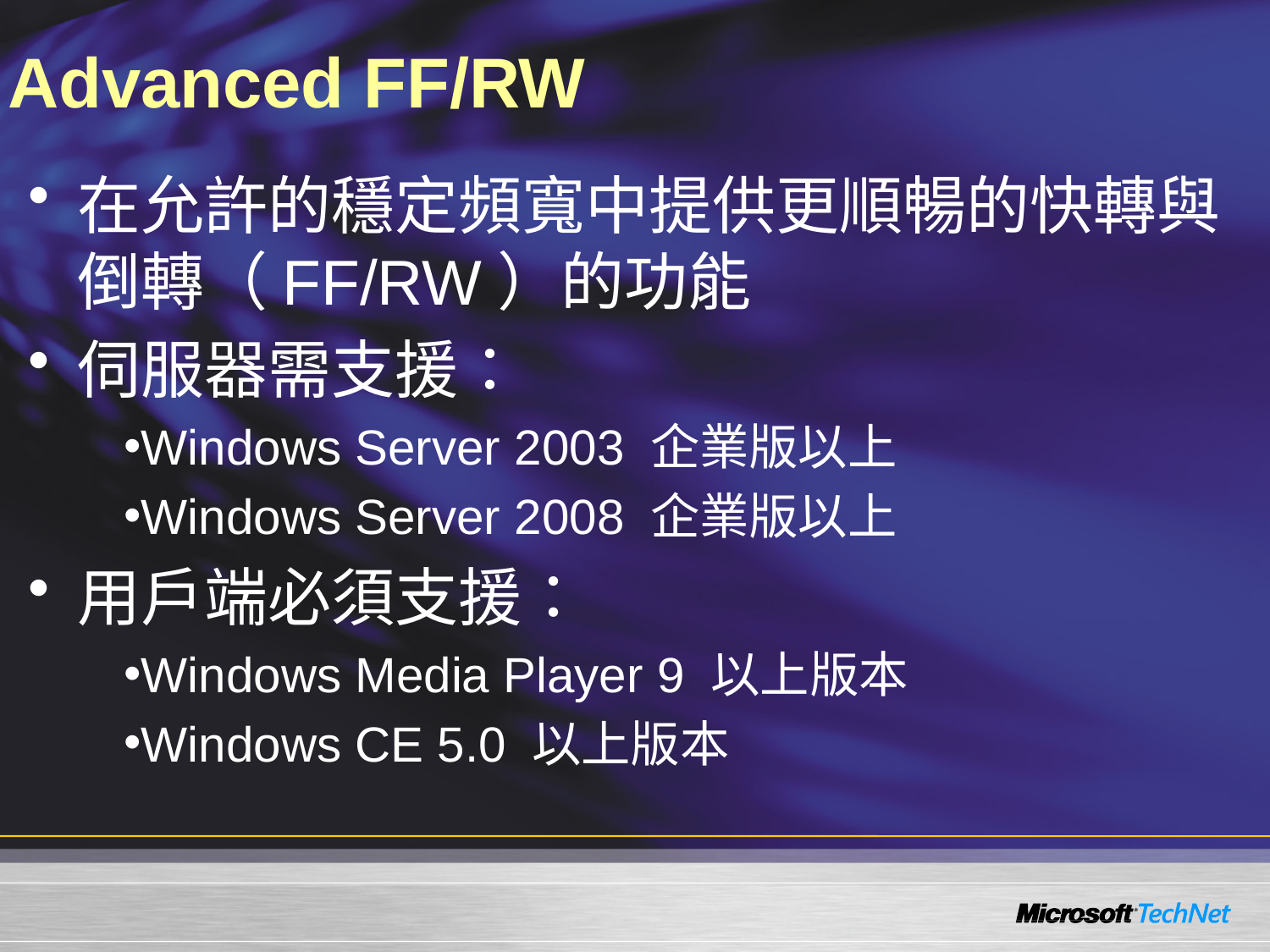

# Advanced FF/RW
在允許的穩定頻寬中提供更順暢的快轉與倒轉（FF/RW）的功能
伺服器需支援：
Windows Server 2003 企業版以上
Windows Server 2008 企業版以上
用戶端必須支援：
Windows Media Player 9 以上版本
Windows CE 5.0 以上版本